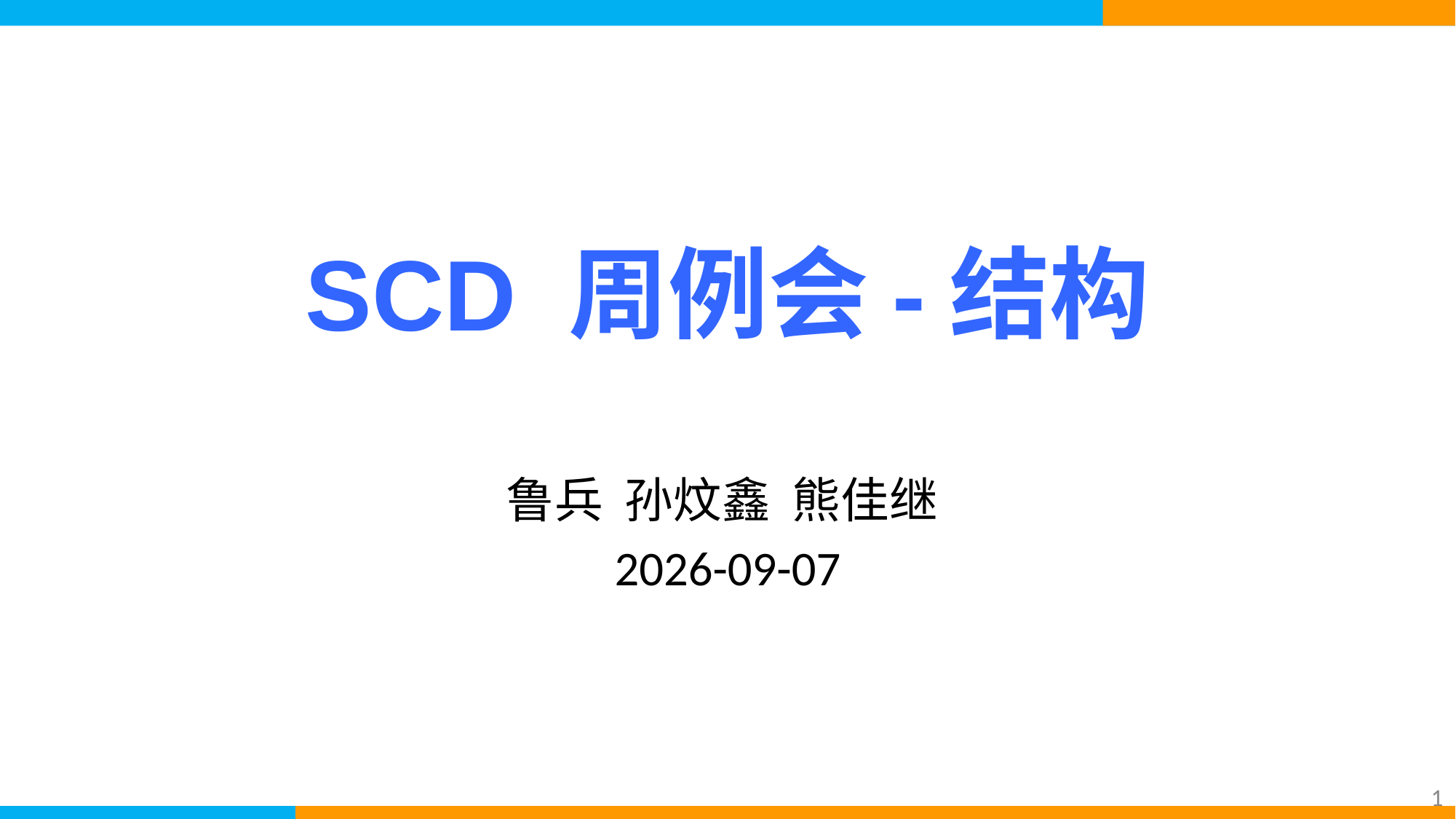

# SCD 周例会-结构
鲁兵  孙炆鑫  熊佳继
2026-09-07
1